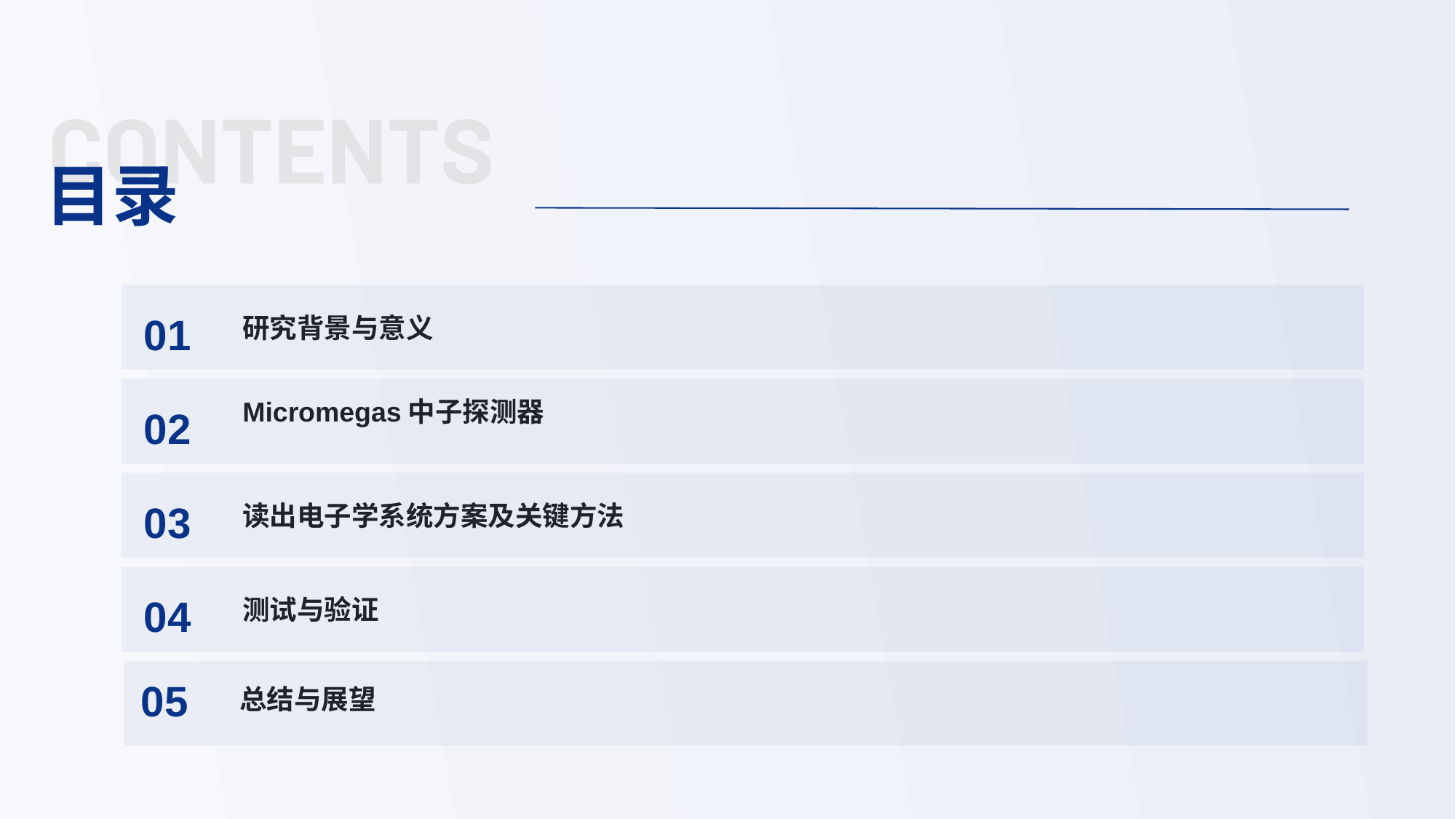

主色
CONTENTS

R12
G51
B136
目录

R216
G12
B24

01
研究背景与意义
辅助色

R18
G37
B87

02
Micromegas中子探测器

R0
G145
B219

03
读出电子学系统方案及关键方法

R84
G195
B241

04
测试与验证

R96
G96
B96
05

总结与展望

R245
G245
B245